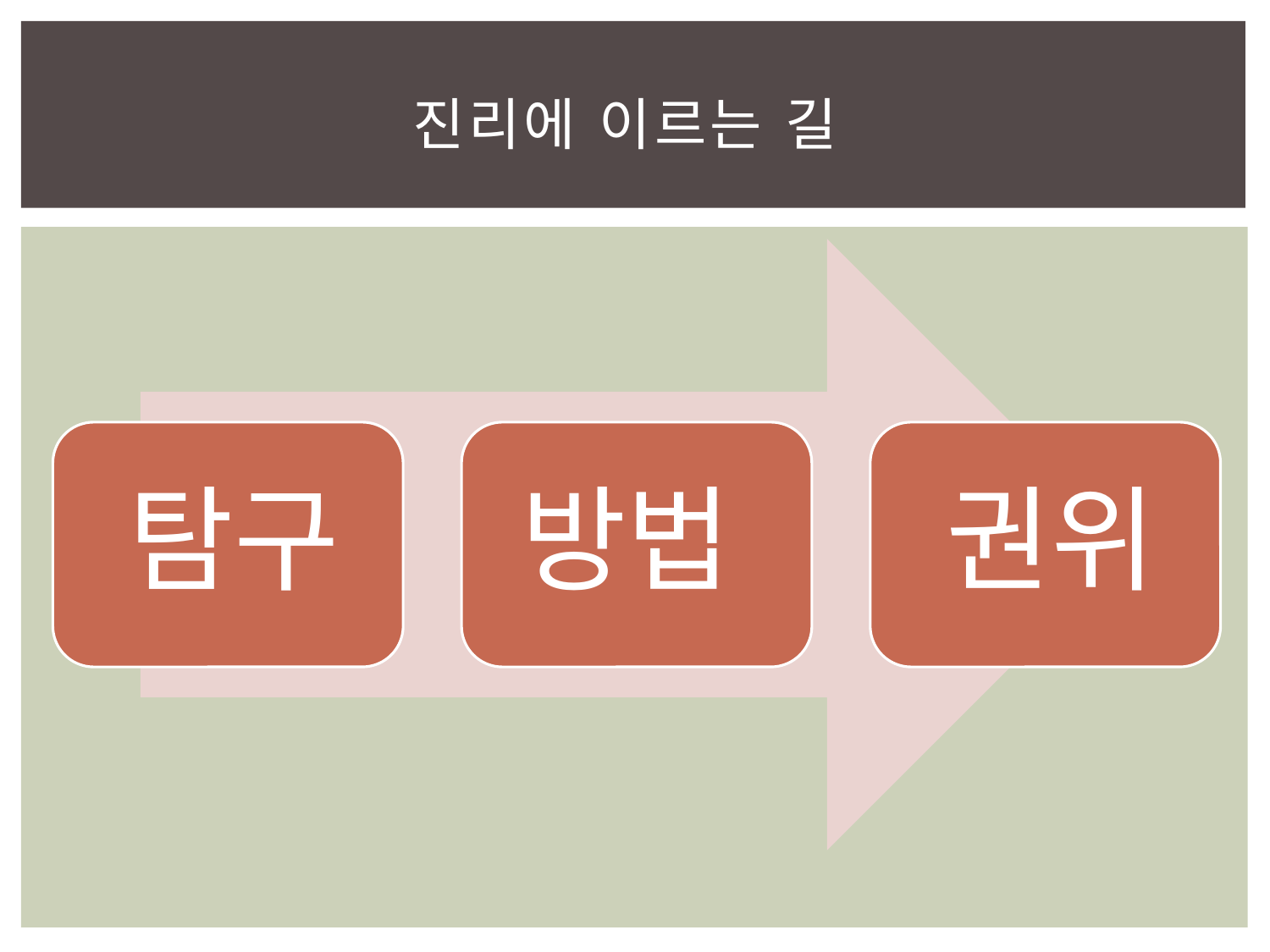

# 진리에 이르는 길
탐구
방법
권위